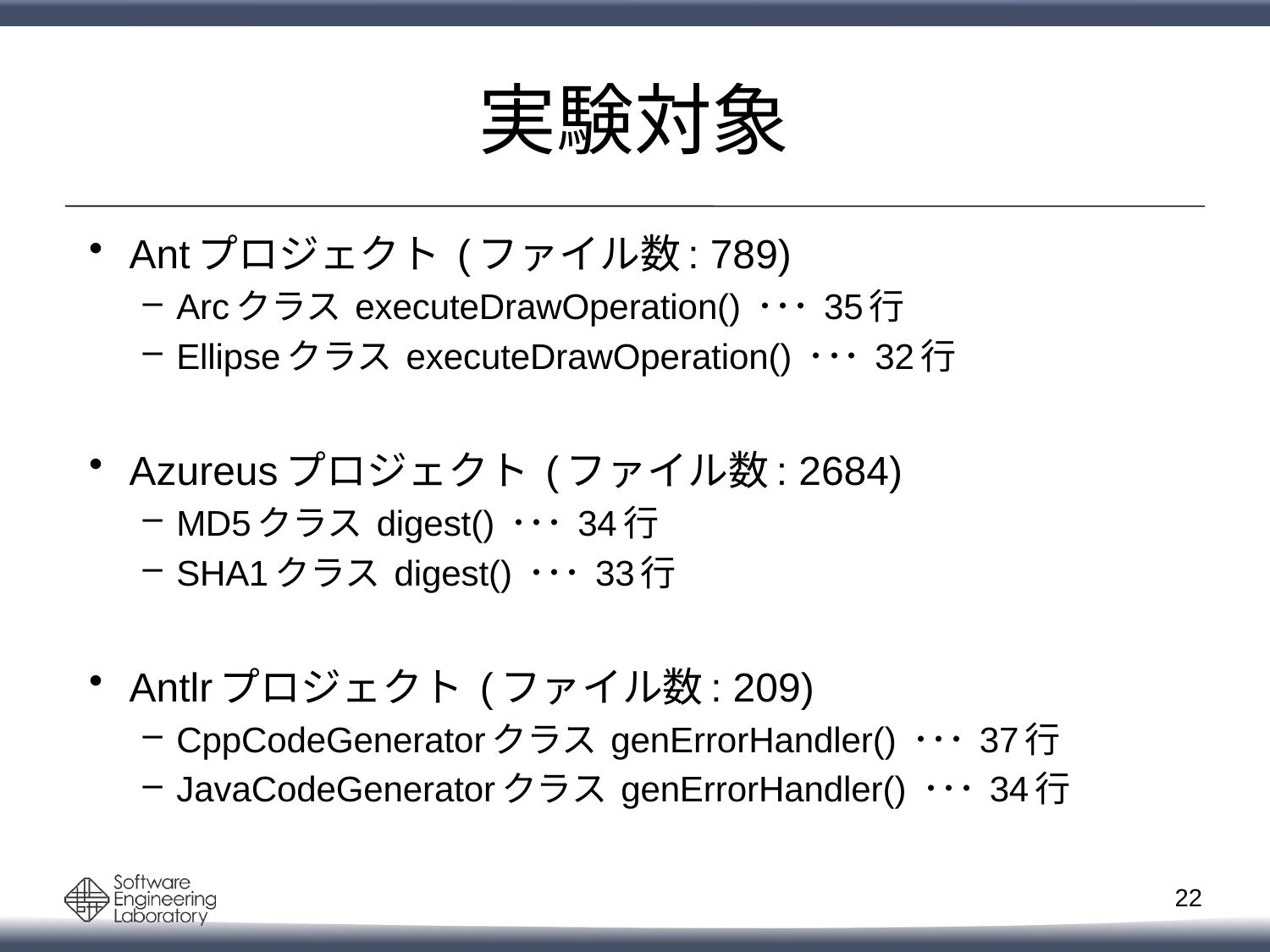

# 実験対象
Antプロジェクト (ファイル数: 789)
Arcクラス executeDrawOperation() ･･･ 35行
Ellipseクラス executeDrawOperation() ･･･ 32行

Azureusプロジェクト (ファイル数: 2684)
MD5クラス digest() ･･･ 34行
SHA1クラス digest() ･･･ 33行

Antlrプロジェクト (ファイル数: 209)
CppCodeGeneratorクラス genErrorHandler() ･･･ 37行
JavaCodeGeneratorクラス genErrorHandler() ･･･ 34行
22